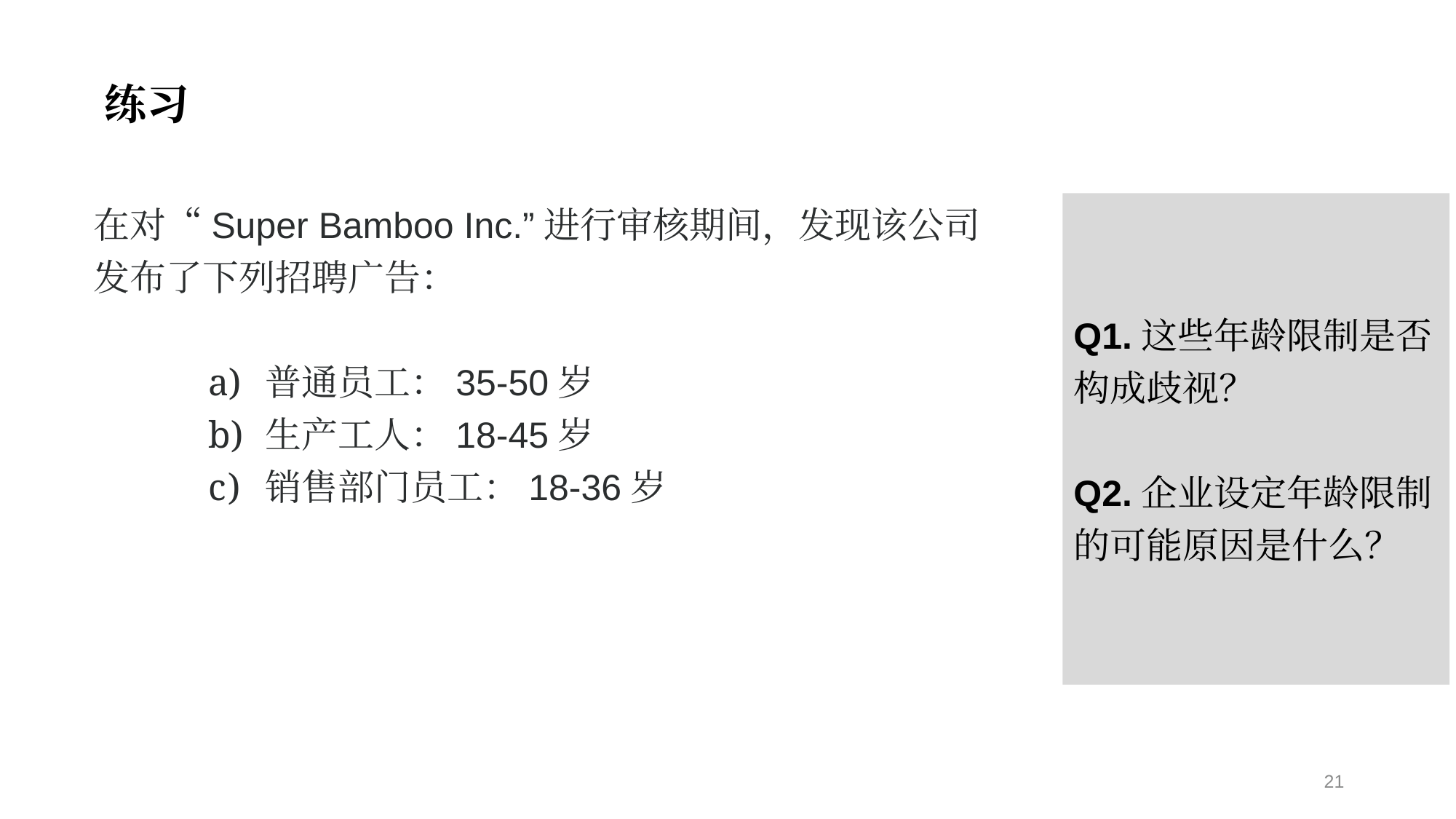

练习
在对“Super Bamboo Inc.”进行审核期间，发现该公司发布了下列招聘广告：

普通员工：35-50岁
生产工人：18-45岁
销售部门员工：18-36岁

Q1.这些年龄限制是否构成歧视？

Q2.企业设定年龄限制的可能原因是什么？

21